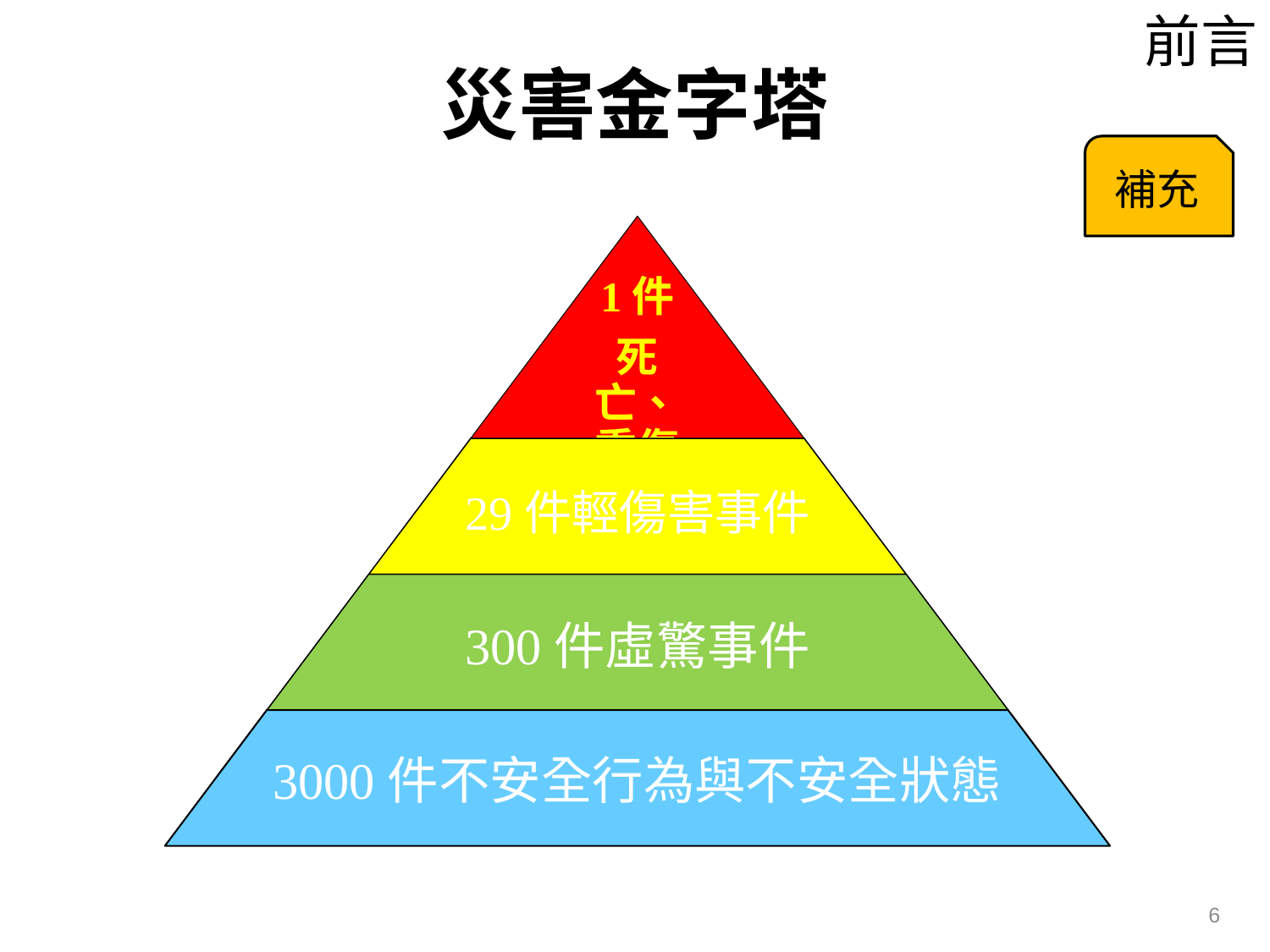

前言
# 災害金字塔
補充

1件
死亡、重傷害
29件輕傷害事件
300件虛驚事件
3000件不安全行為與不安全狀態
6